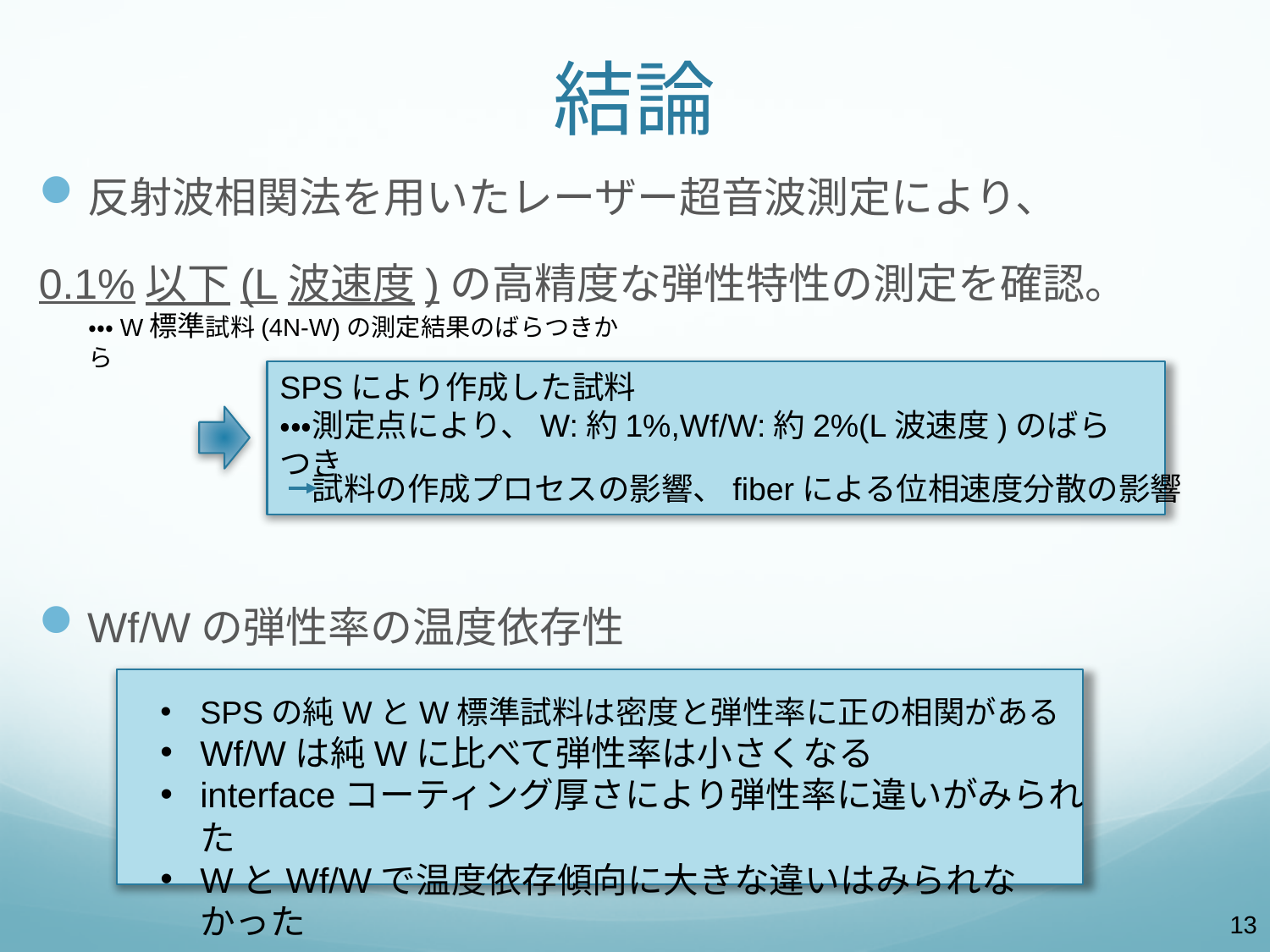

# 結論
反射波相関法を用いたレーザー超音波測定により、
0.1%以下(L波速度)の高精度な弾性特性の測定を確認。

Wf/Wの弾性率の温度依存性
・・・W標準試料(4N-W)の測定結果のばらつきから
SPSにより作成した試料
・・・測定点により、W:約1%,Wf/W:約2%(L波速度)のばらつき

試料の作成プロセスの影響、fiberによる位相速度分散の影響

SPSの純WとW標準試料は密度と弾性率に正の相関がある
Wf/Wは純Wに比べて弾性率は小さくなる
interfaceコーティング厚さにより弾性率に違いがみられた
WとWf/Wで温度依存傾向に大きな違いはみられなかった
13